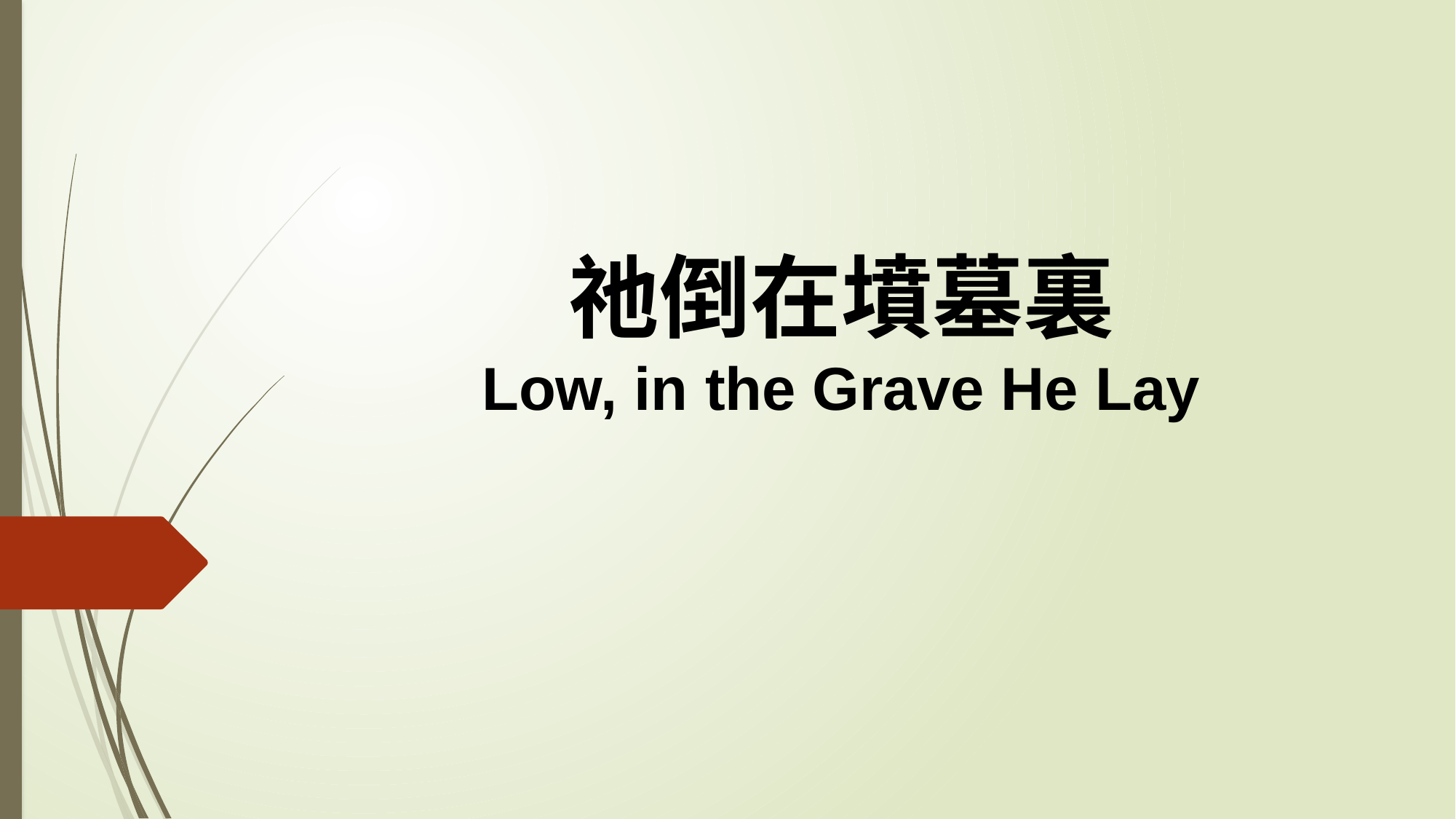

# 祂倒在墳墓裏 Low, in the Grave He Lay